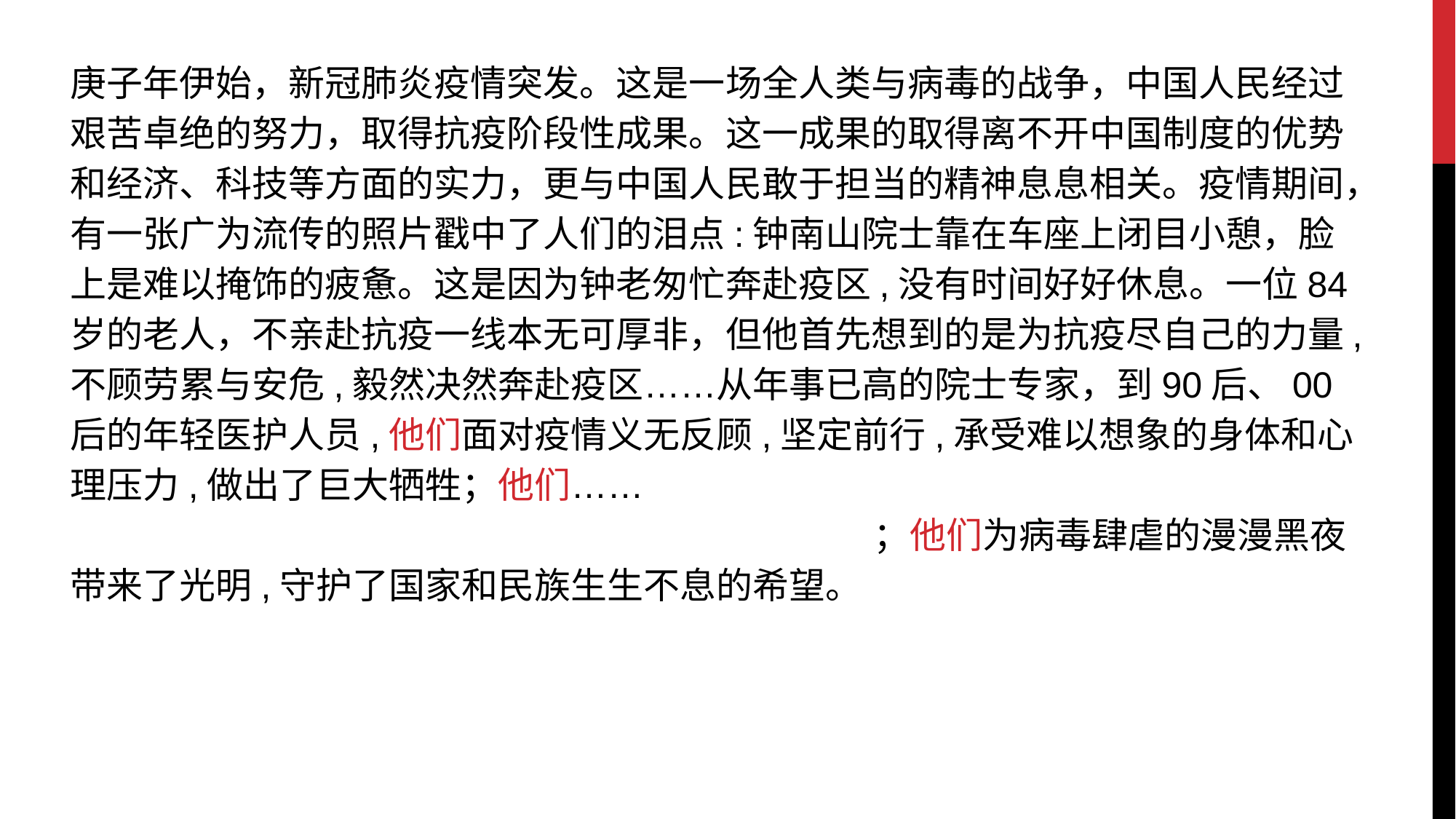

庚子年伊始，新冠肺炎疫情突发。这是一场全人类与病毒的战争，中国人民经过艰苦卓绝的努力，取得抗疫阶段性成果。这一成果的取得离不开中国制度的优势和经济、科技等方面的实力，更与中国人民敢于担当的精神息息相关。疫情期间，有一张广为流传的照片戳中了人们的泪点:钟南山院士靠在车座上闭目小憩，脸上是难以掩饰的疲惫。这是因为钟老匆忙奔赴疫区,没有时间好好休息。一位84岁的老人，不亲赴抗疫一线本无可厚非，但他首先想到的是为抗疫尽自己的力量,不顾劳累与安危,毅然决然奔赴疫区……从年事已高的院士专家，到90后、00后的年轻医护人员,他们面对疫情义无反顾,坚定前行,承受难以想象的身体和心理压力,做出了巨大牺牲；他们……
                                                                              ；他们为病毒肆虐的漫漫黑夜带来了光明,守护了国家和民族生生不息的希望。